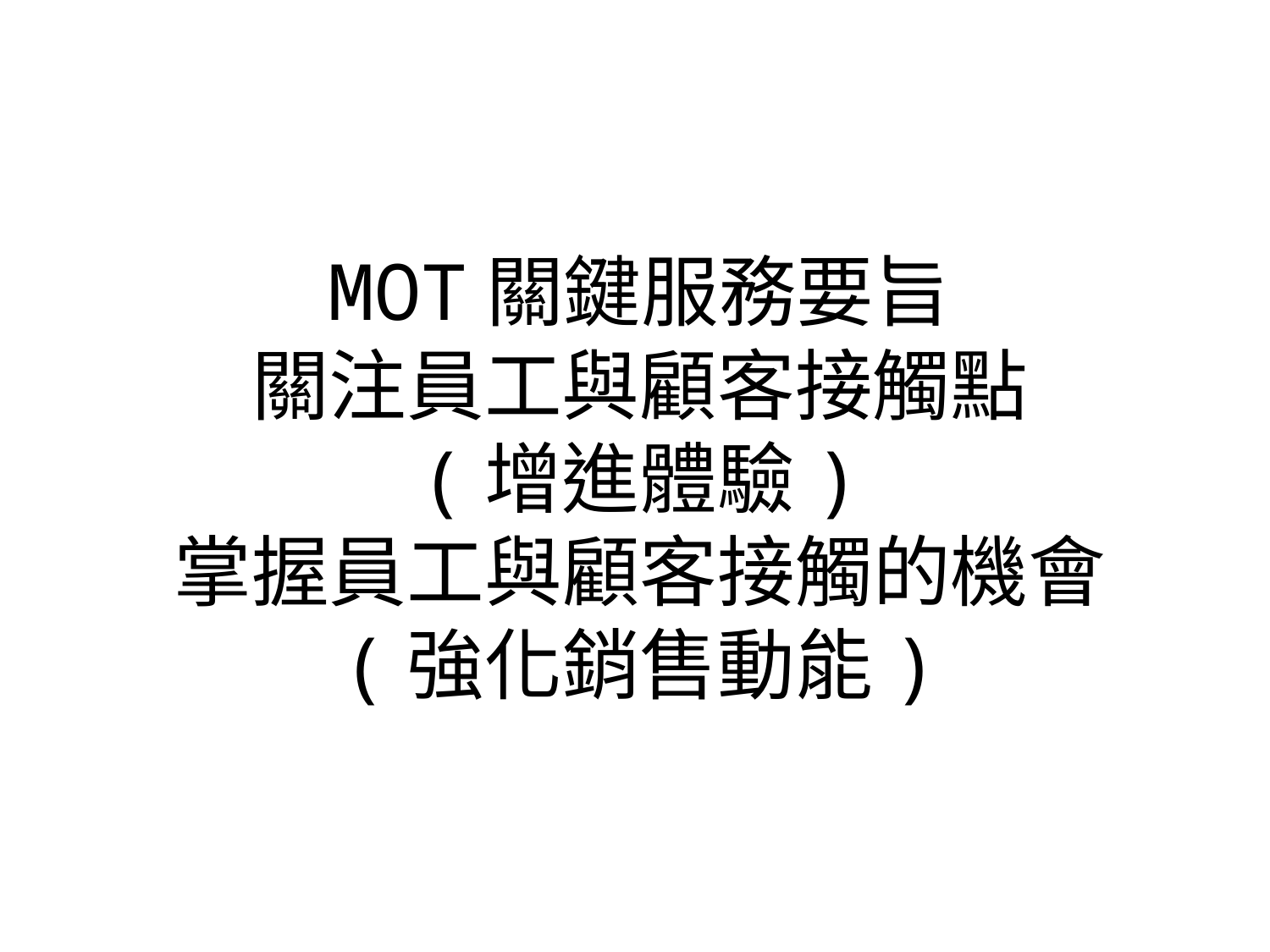

# MOT關鍵服務要旨 關注員工與顧客接觸點 (增進體驗) 掌握員工與顧客接觸的機會 (強化銷售動能)